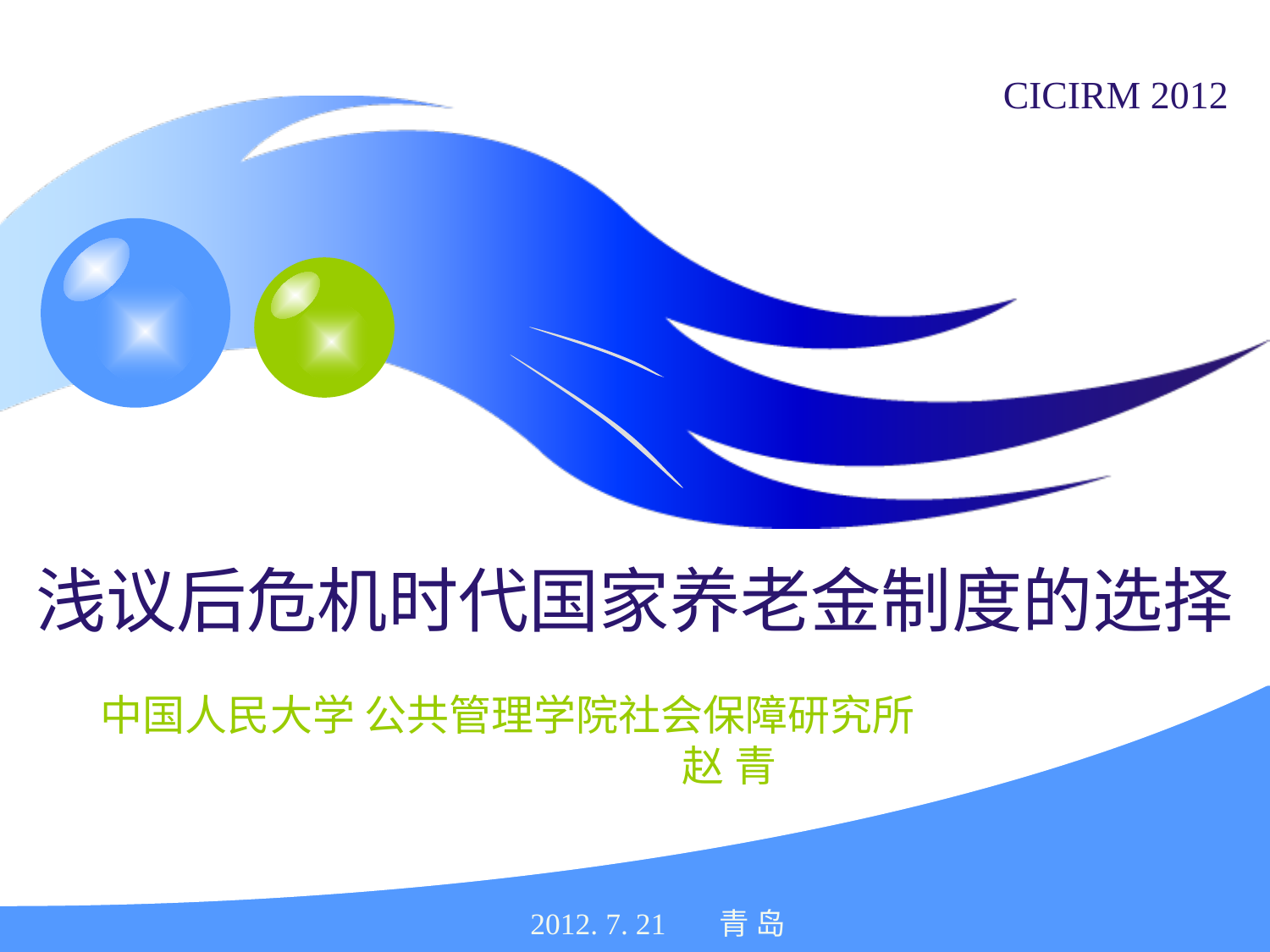

CICIRM 2012
浅议后危机时代国家养老金制度的选择
中国人民大学 公共管理学院社会保障研究所
                                                            赵 青
2012. 7. 21      青 岛